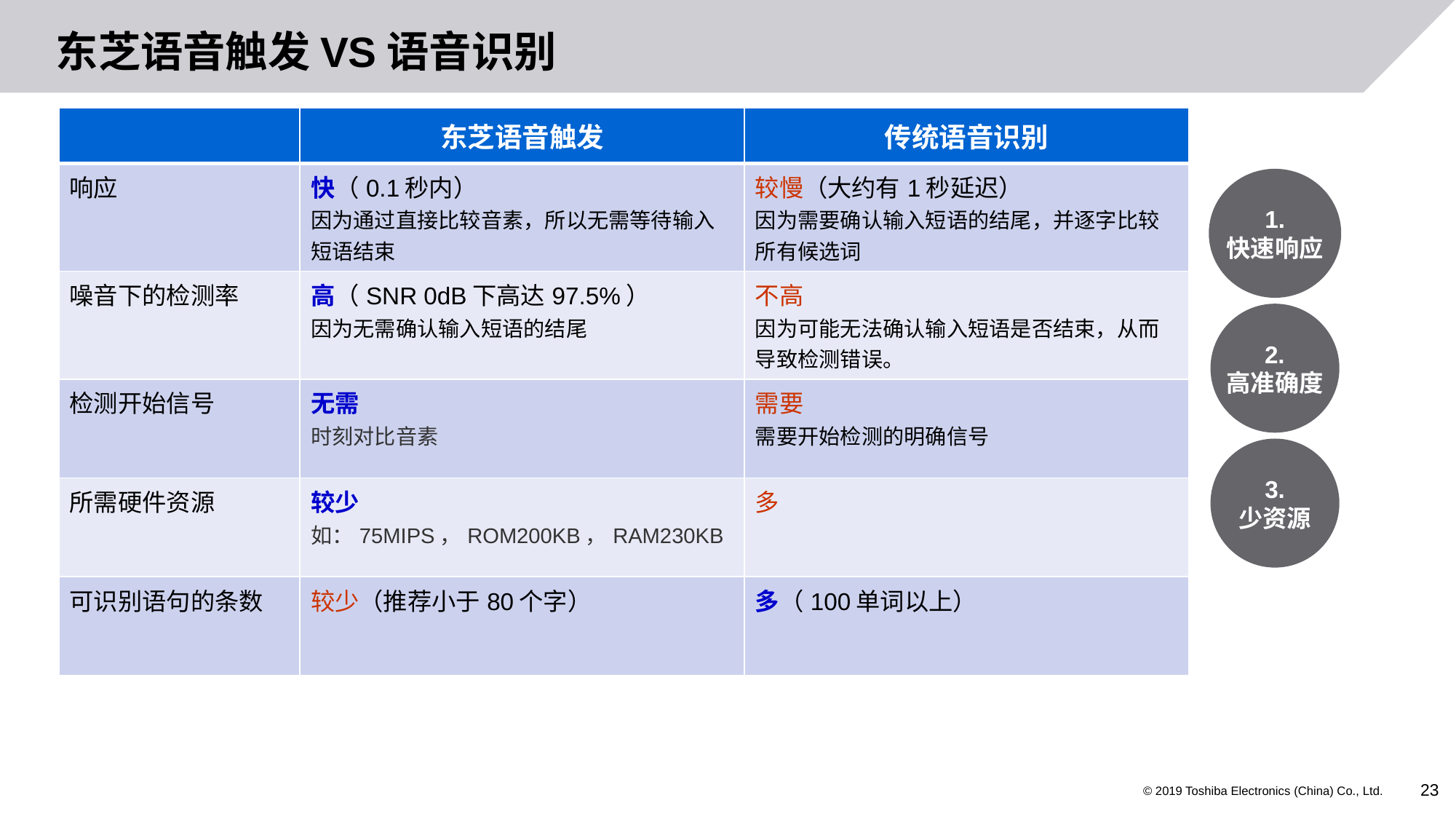

# 东芝语音触发VS语音识别
|  | 东芝语音触发 | 传统语音识别 |
| --- | --- | --- |
| 响应 | 快（0.1秒内） 因为通过直接比较音素，所以无需等待输入短语结束 | 较慢（大约有1秒延迟） 因为需要确认输入短语的结尾，并逐字比较所有候选词 |
| 噪音下的检测率 | 高（SNR 0dB下高达97.5%） 因为无需确认输入短语的结尾 | 不高 因为可能无法确认输入短语是否结束，从而导致检测错误。 |
| 检测开始信号 | 无需 时刻对比音素 | 需要 需要开始检测的明确信号 |
| 所需硬件资源 | 较少 如：75MIPS，ROM200KB，RAM230KB | 多 |
| 可识别语句的条数 | 较少（推荐小于80个字） | 多（100单词以上） |
1.
快速响应
2.
高准确度
3.
少资源